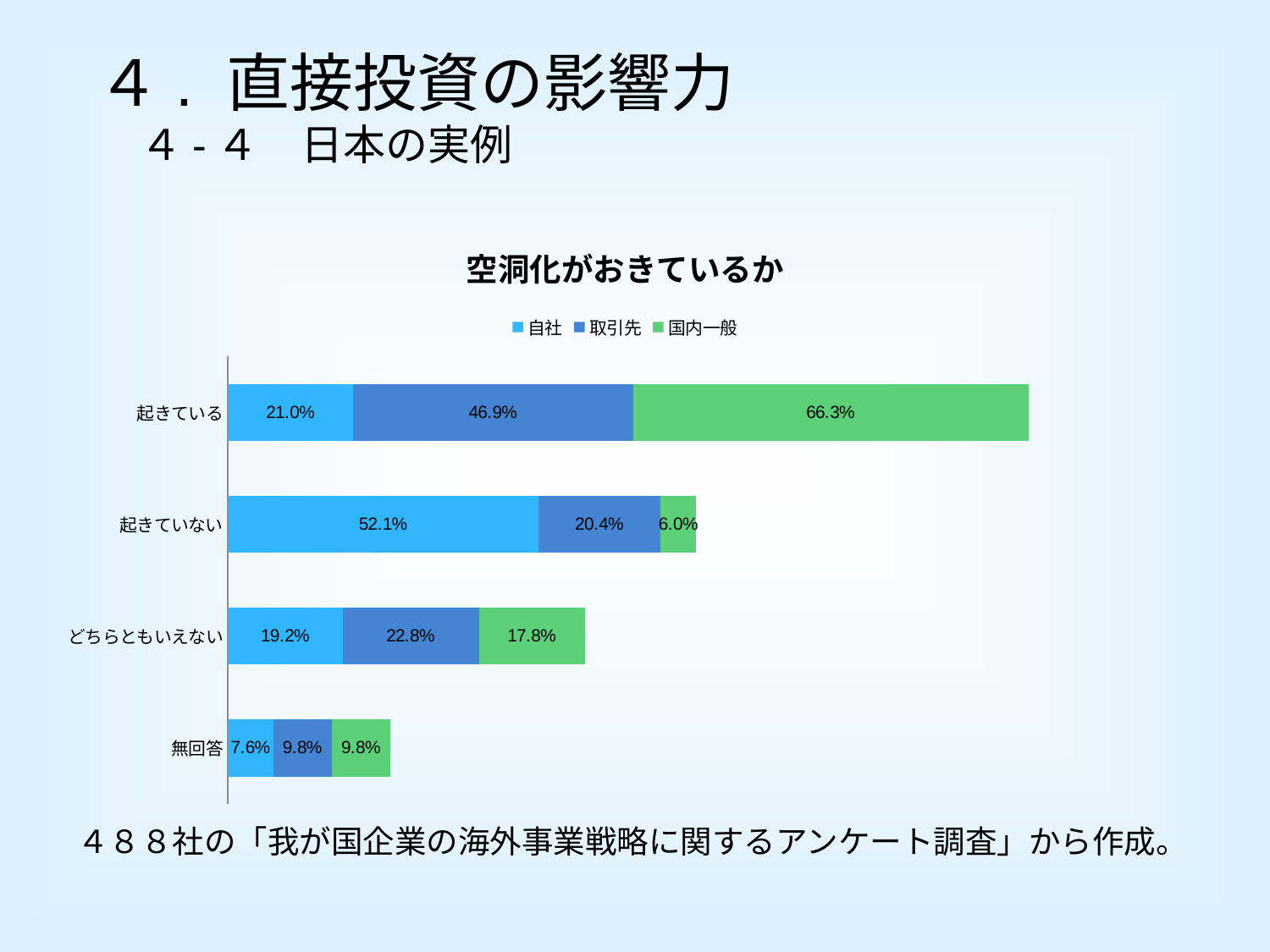

４. 直接投資の影響力
　４-４　日本の実例

### Chart: 空洞化がおきているか

| Category | 自社 | 取引先 | 国内一般 |
|---|---|---|---|
| 起きている | 0.2104208469390869 | 0.4689378738403323 | 0.6633266806602478 |
| 起きていない | 0.5210421085357665 | 0.20440882444381714 | 0.060120239853859024 |
| どちらともいえない | 0.19238476455211648 | 0.2284569144248964 | 0.1783567070960999 |
| 無回答 | 0.07615230232477188 | 0.0981963947415353 | 0.0981963947415353 |
４８８社の「我が国企業の海外事業戦略に関するアンケート調査」から作成。